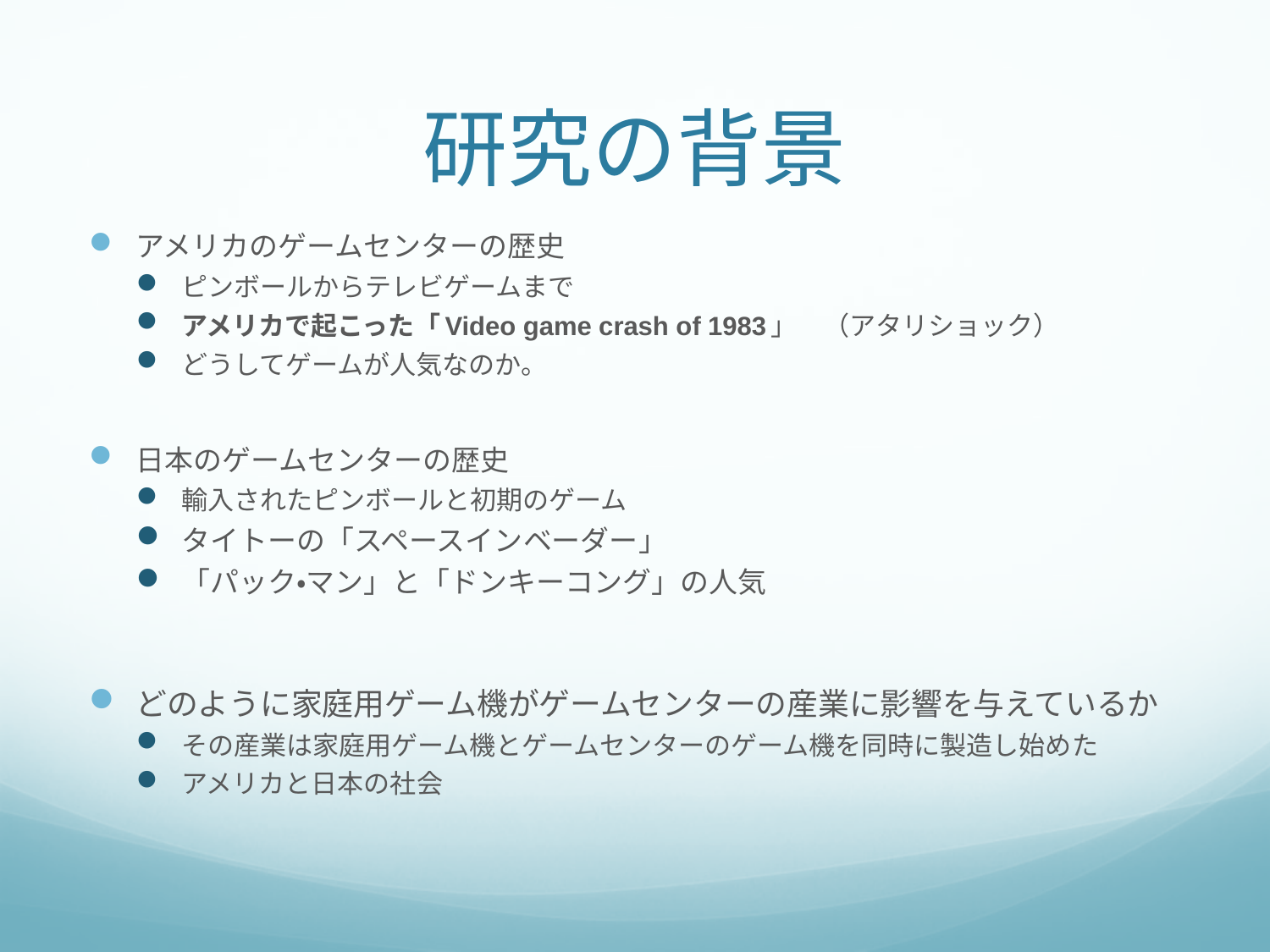

# 研究の背景
アメリカのゲームセンターの歴史
ピンボールからテレビゲームまで
アメリカで起こった「Video game crash of 1983」　（アタリショック）
どうしてゲームが人気なのか。

日本のゲームセンターの歴史
輸入されたピンボールと初期のゲーム
タイトーの「スペースインベーダー」
「パック•マン」と「ドンキーコング」の人気

どのように家庭用ゲーム機がゲームセンターの産業に影響を与えているか
その産業は家庭用ゲーム機とゲームセンターのゲーム機を同時に製造し始めた
アメリカと日本の社会